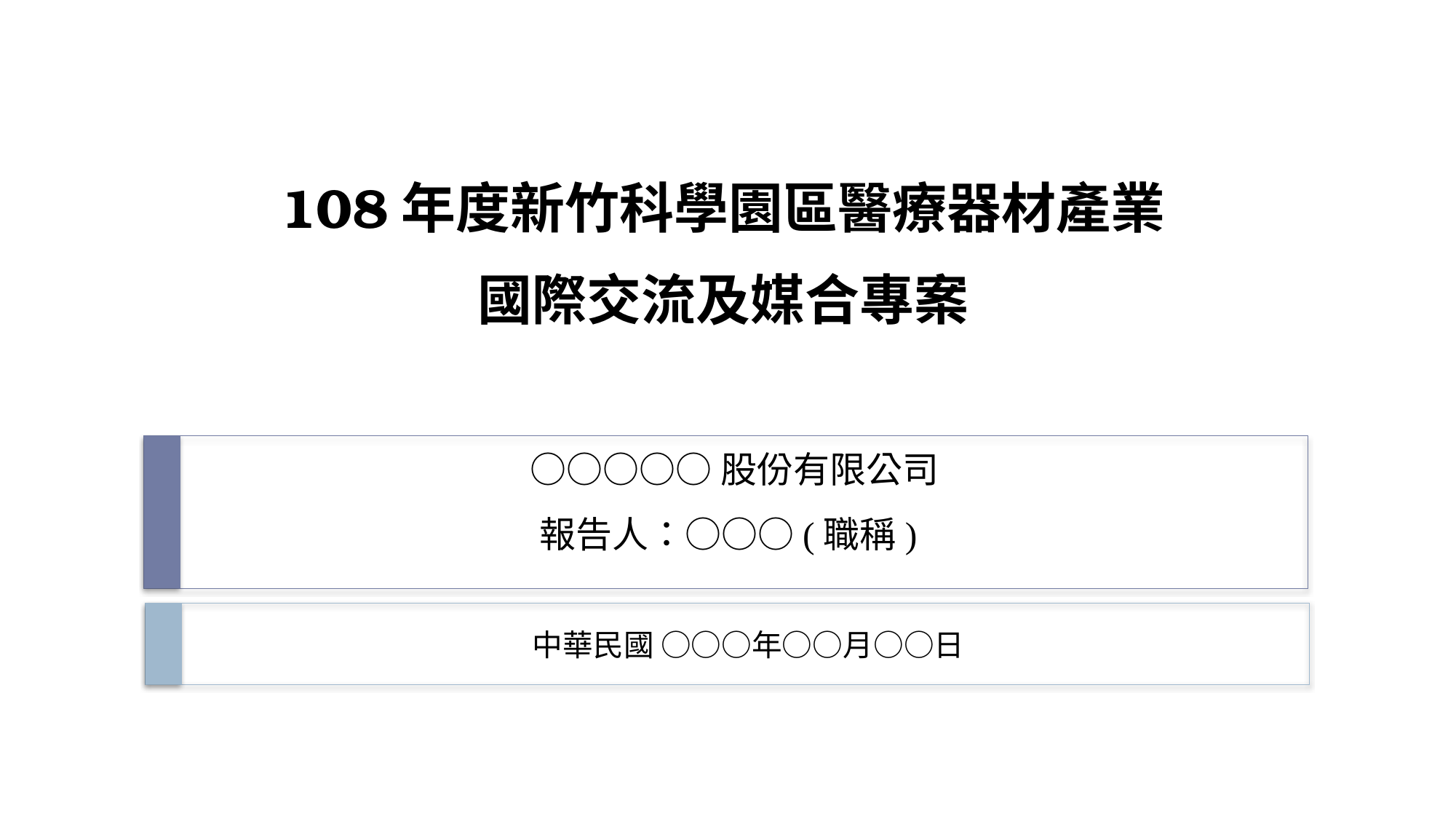

# 108年度新竹科學園區醫療器材產業 國際交流及媒合專案
○○○○○股份有限公司
報告人：○○○(職稱)
中華民國 ○○○年○○月○○日